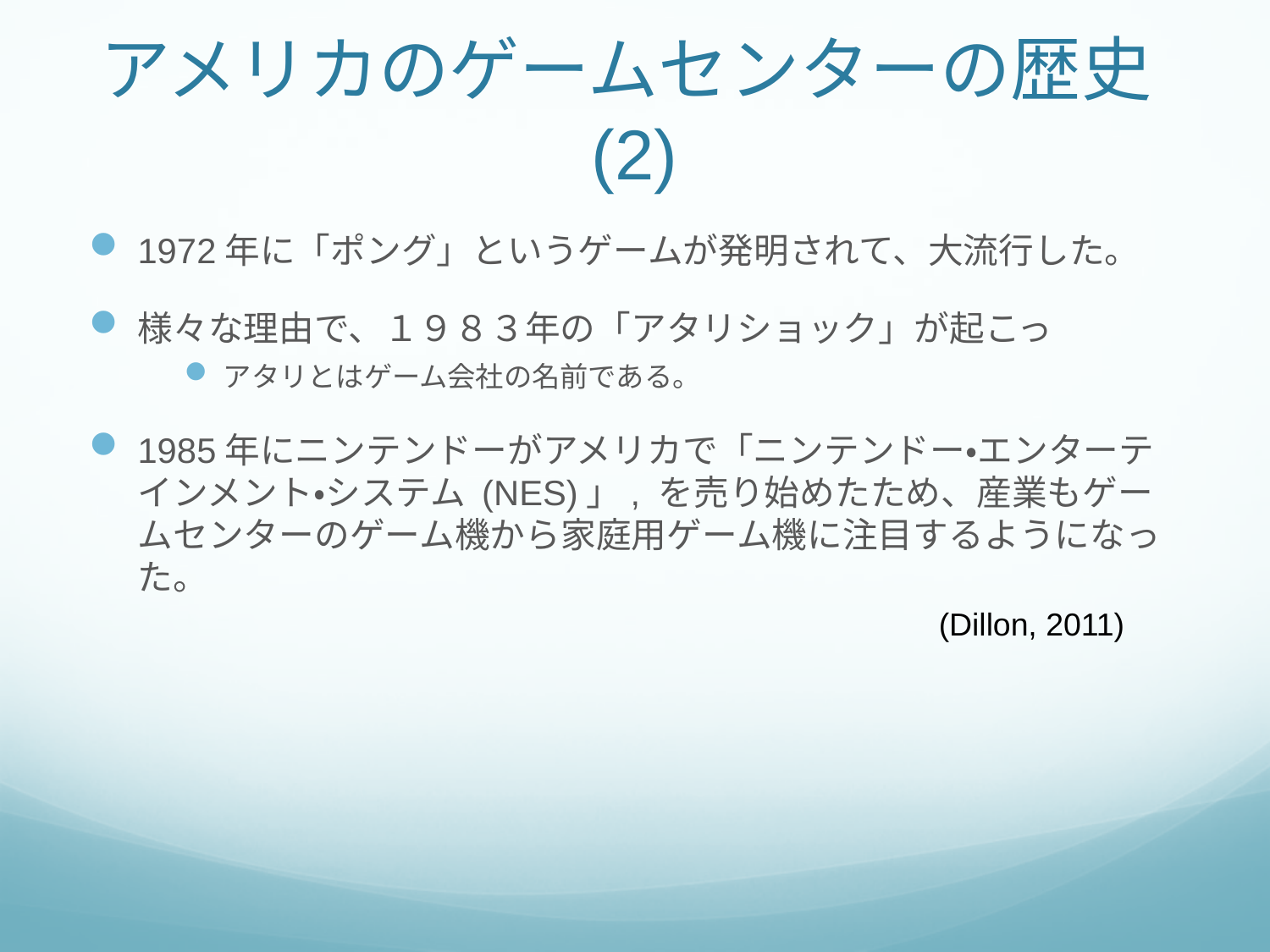

# アメリカのゲームセンターの歴史(2)
1972年に「ポング」というゲームが発明されて、大流行した。
様々な理由で、１９８３年の「アタリショック」が起こっ
アタリとはゲーム会社の名前である。
1985年にニンテンドーがアメリカで「ニンテンドー•エンターテインメント•システム (NES)」, を売り始めたため、産業もゲームセンターのゲーム機から家庭用ゲーム機に注目するようになった。
					(Dillon, 2011)